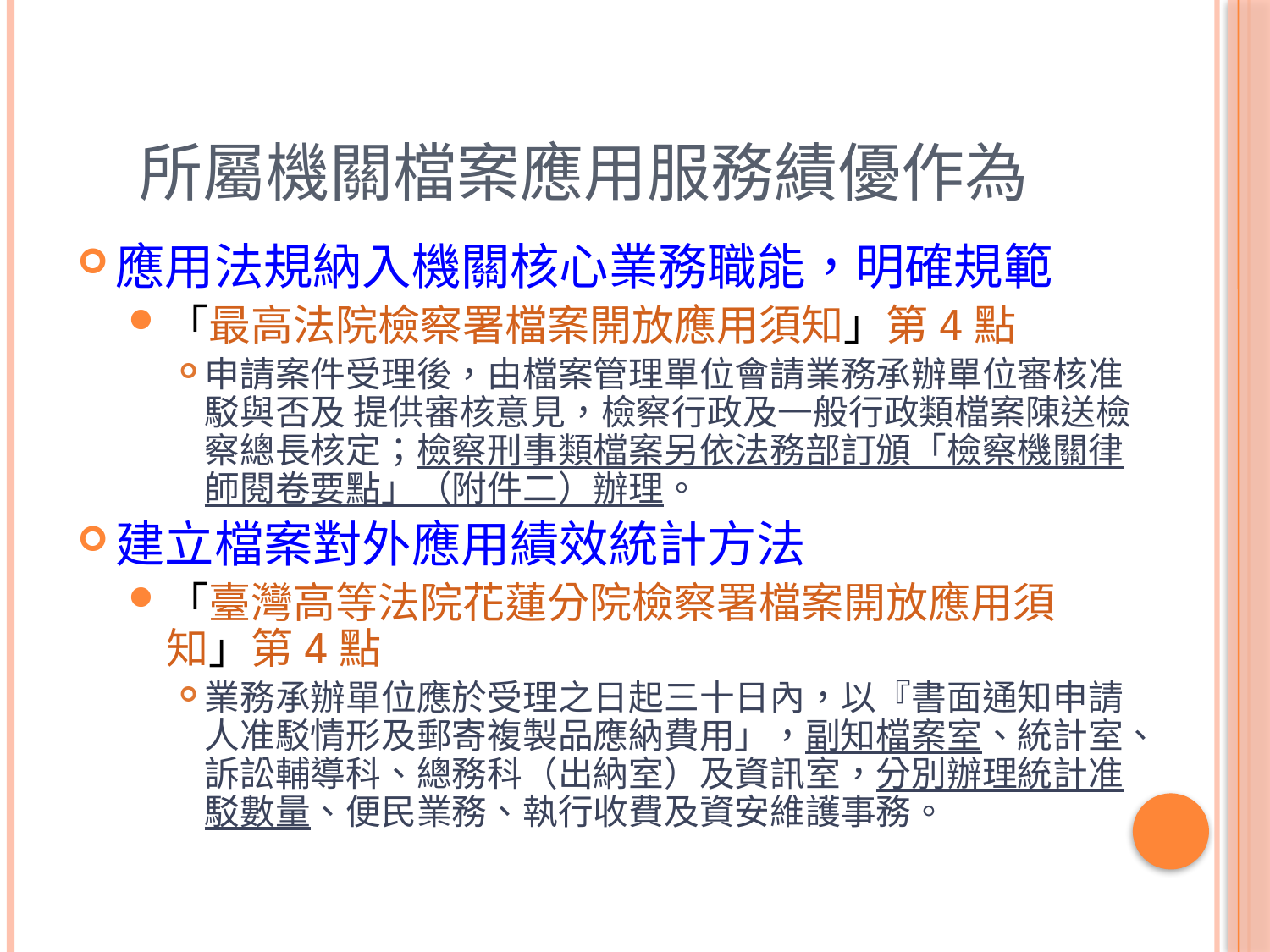

# 所屬機關檔案應用服務績優作為
應用法規納入機關核心業務職能，明確規範
「最高法院檢察署檔案開放應用須知」第4點
申請案件受理後，由檔案管理單位會請業務承辦單位審核准駁與否及 提供審核意見，檢察行政及一般行政類檔案陳送檢察總長核定；檢察刑事類檔案另依法務部訂頒「檢察機關律師閱卷要點」（附件二）辦理。
建立檔案對外應用績效統計方法
「臺灣高等法院花蓮分院檢察署檔案開放應用須知」第4點
業務承辦單位應於受理之日起三十日內，以『書面通知申請人准駁情形及郵寄複製品應納費用」，副知檔案室、統計室、訴訟輔導科、總務科（出納室）及資訊室，分別辦理統計准駁數量、便民業務、執行收費及資安維護事務。